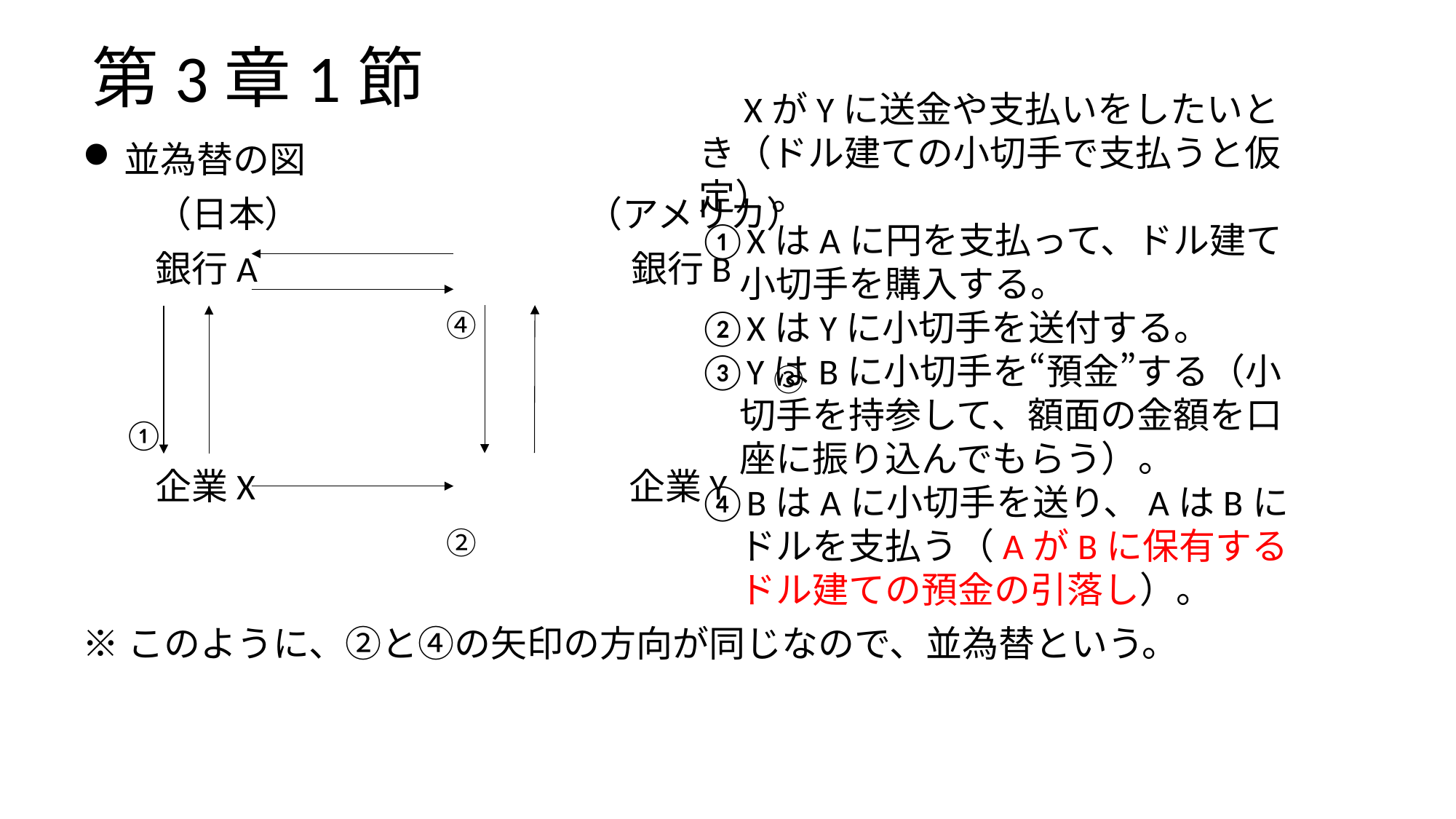

# 第3章1節
　XがYに送金や支払いをしたいとき（ドル建ての小切手で支払うと仮定）。
XはAに円を支払って、ドル建て小切手を購入する。
XはYに小切手を送付する。
YはBに小切手を“預金”する（小切手を持参して、額面の金額を口座に振り込んでもらう）。
BはAに小切手を送り、AはBにドルを支払う（AがBに保有するドル建ての預金の引落し）。

並為替の図
　　（日本）　　　　　　　　（アメリカ）
　　銀行A　　　　　　　　　　銀行B
　　　　　　　　　　④
　　　　　　　　　　　　　　　　　　　③
     ①
　　企業X　　　　　　　　　　企業Y
　　　　　　　　　　②

※このように、②と④の矢印の方向が同じなので、並為替という。